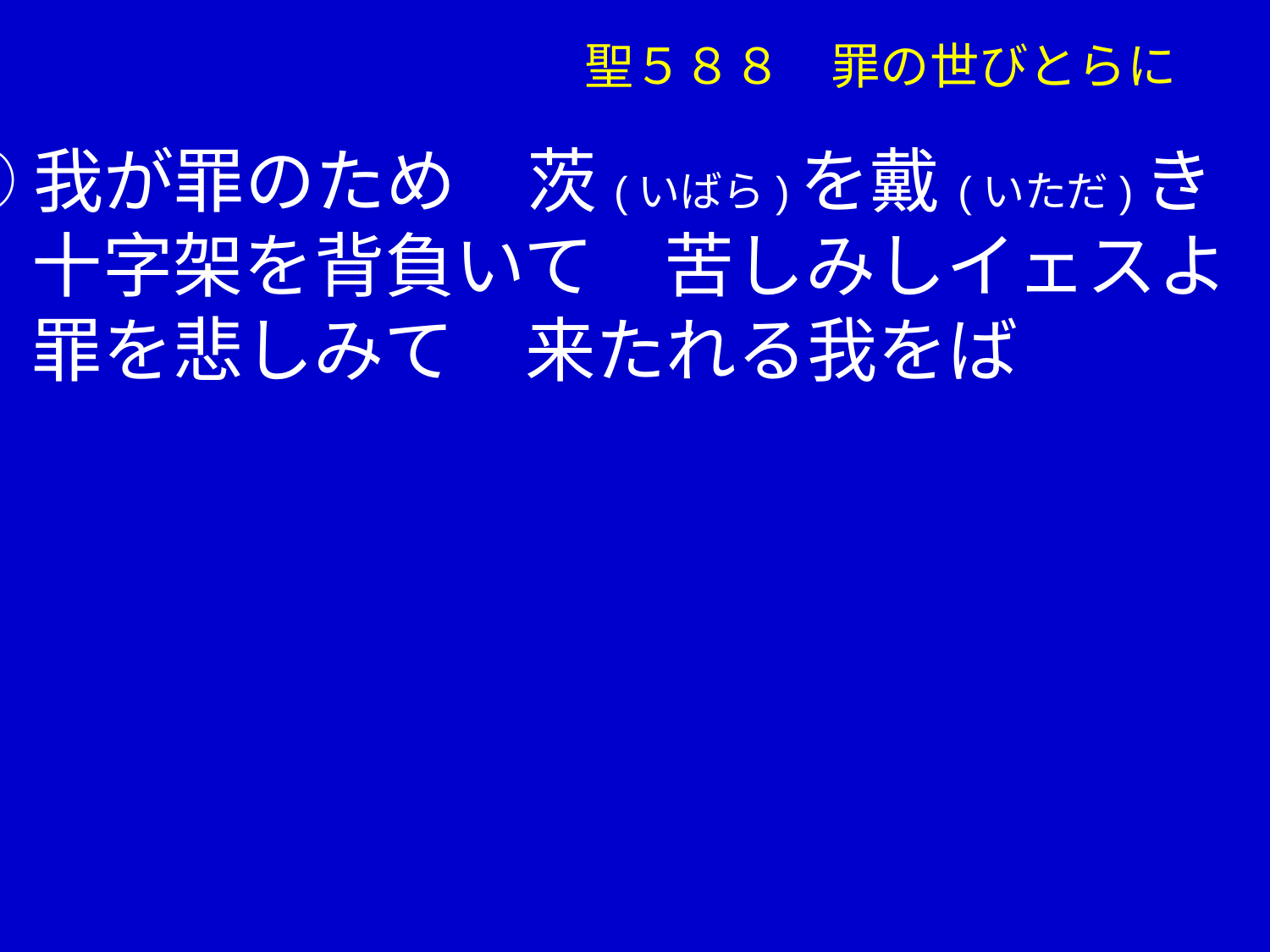

聖５８８　罪の世びとらに
②我が罪のため　茨(いばら)を戴(いただ)き
　 十字架を背負いて　苦しみしイェスよ
　 罪を悲しみて　来たれる我をば